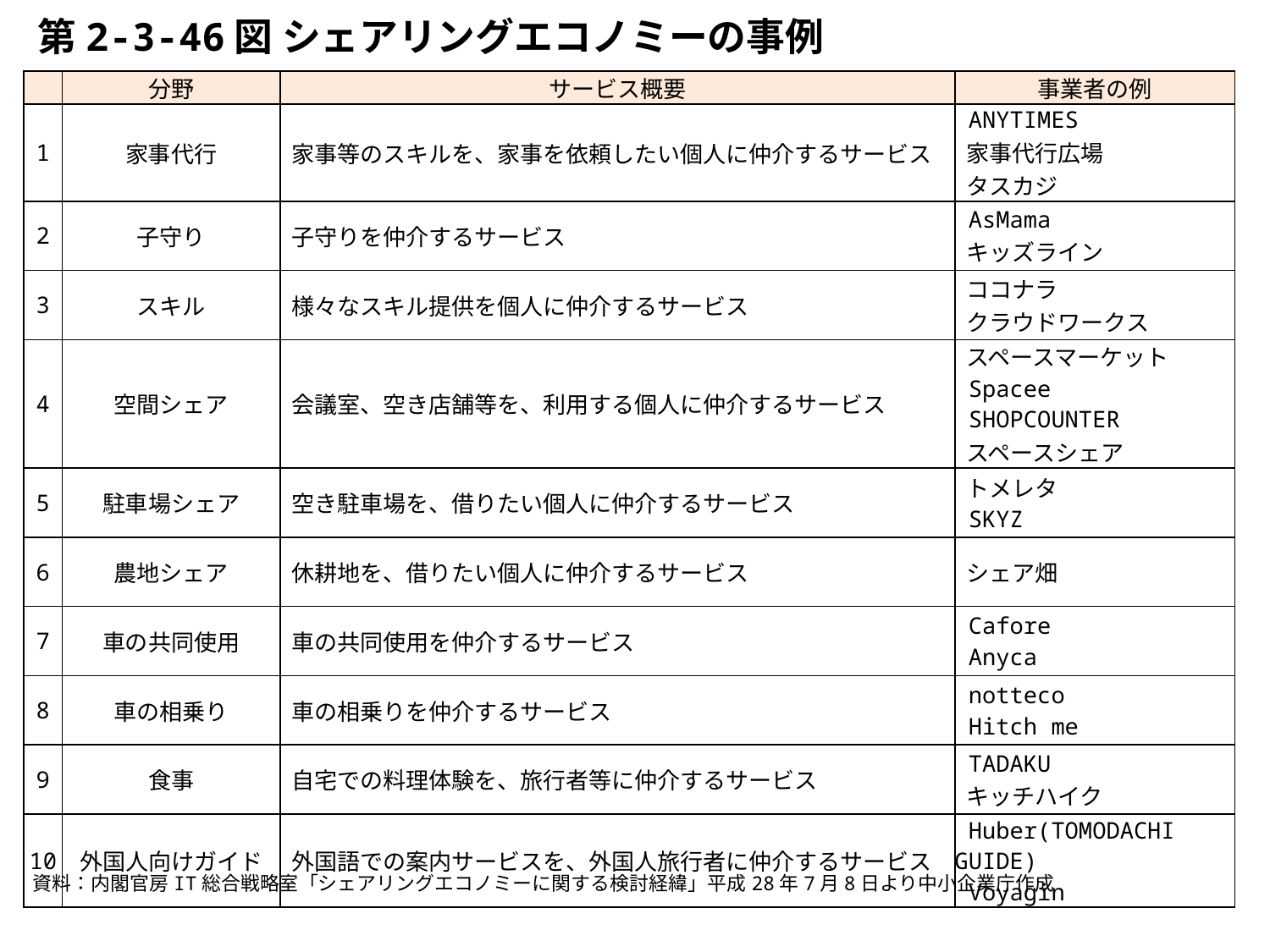

第2-3-46図 シェアリングエコノミーの事例
|  | 分野 | サービス概要 | 事業者の例 |
| --- | --- | --- | --- |
| 1 | 家事代行 | 家事等のスキルを、家事を依頼したい個人に仲介するサービス | ANYTIMES 家事代行広場 タスカジ |
| 2 | 子守り | 子守りを仲介するサービス | AsMama キッズライン |
| 3 | スキル | 様々なスキル提供を個人に仲介するサービス | ココナラ クラウドワークス |
| 4 | 空間シェア | 会議室、空き店舗等を、利用する個人に仲介するサービス | スペースマーケット Spacee SHOPCOUNTER スペースシェア |
| 5 | 駐車場シェア | 空き駐車場を、借りたい個人に仲介するサービス | トメレタ SKYZ |
| 6 | 農地シェア | 休耕地を、借りたい個人に仲介するサービス | シェア畑 |
| 7 | 車の共同使用 | 車の共同使用を仲介するサービス | Cafore Anyca |
| 8 | 車の相乗り | 車の相乗りを仲介するサービス | notteco Hitch me |
| 9 | 食事 | 自宅での料理体験を、旅行者等に仲介するサービス | TADAKU キッチハイク |
| 10 | 外国人向けガイド | 外国語での案内サービスを、外国人旅行者に仲介するサービス | Huber(TOMODACHI GUIDE) Voyagin |
資料：内閣官房IT総合戦略室「シェアリングエコノミーに関する検討経緯」平成28年7月8日より中小企業庁作成